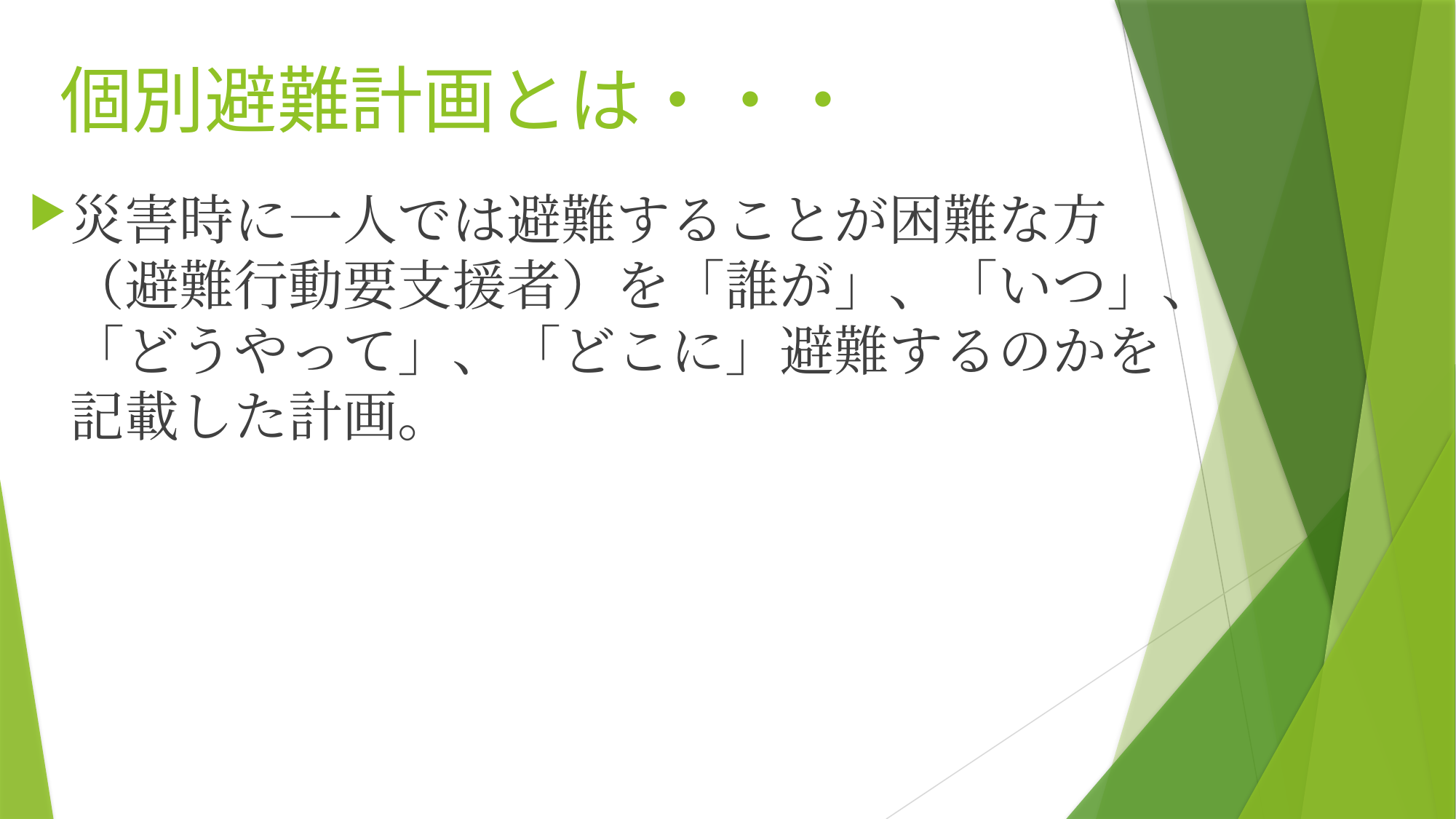

# 個別避難計画とは・・・
災害時に一人では避難することが困難な方（避難行動要支援者）を「誰が」、「いつ」、「どうやって」、「どこに」避難するのかを記載した計画。